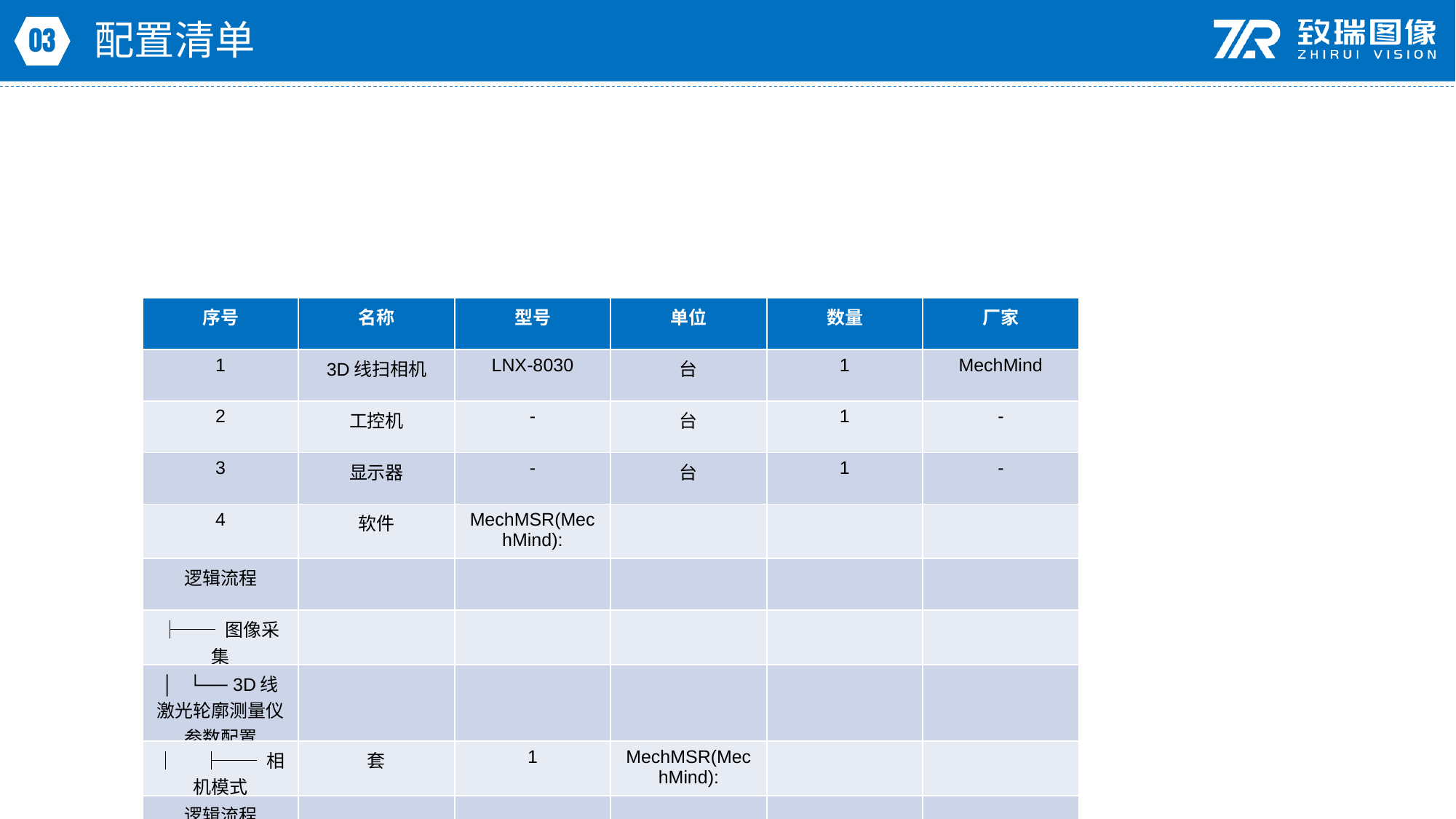

配置清单
03
| 序号 | 名称 | 型号 | 单位 | 数量 | 厂家 |
| --- | --- | --- | --- | --- | --- |
| 1 | 3D线扫相机 | LNX-8030 | 台 | 1 | MechMind |
| 2 | 工控机 | - | 台 | 1 | - |
| 3 | 显示器 | - | 台 | 1 | - |
| 4 | 软件 | MechMSR(MechMind): |  |  |  |
| 逻辑流程 |  |  |  |  |  |
| ├── 图像采集 |  |  |  |  |  |
| │ └── 3D线激光轮廓测量仪参数配置 |  |  |  |  |  |
| │ ├── 相机模式 | 套 | 1 | MechMSR(MechMind): |  |  |
| 逻辑流程 |  |  |  |  |  |
| ├── 图像采集 |  |  |  |  |  |
| │ └── 3D线激光轮廓测量仪参数配置 |  |  |  |  |  |
| │ ├── 相机模式 |  |  |  |  |  |